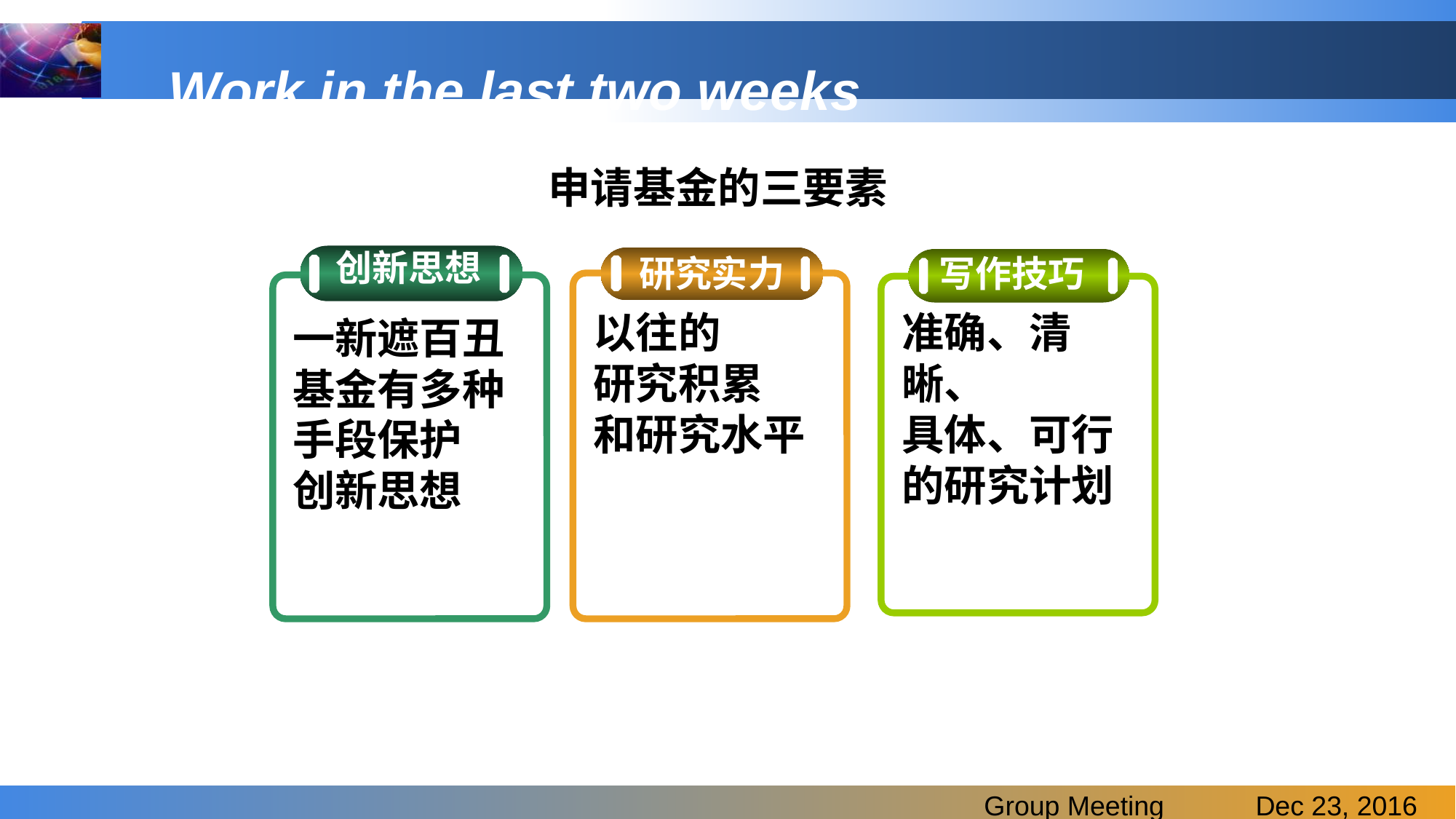

# Work in the last two weeks
申请基金的三要素
创新思想

研究实力
写作技巧

准确、清晰、
具体、可行
的研究计划
以往的
研究积累
和研究水平
一新遮百丑
基金有多种
手段保护
创新思想